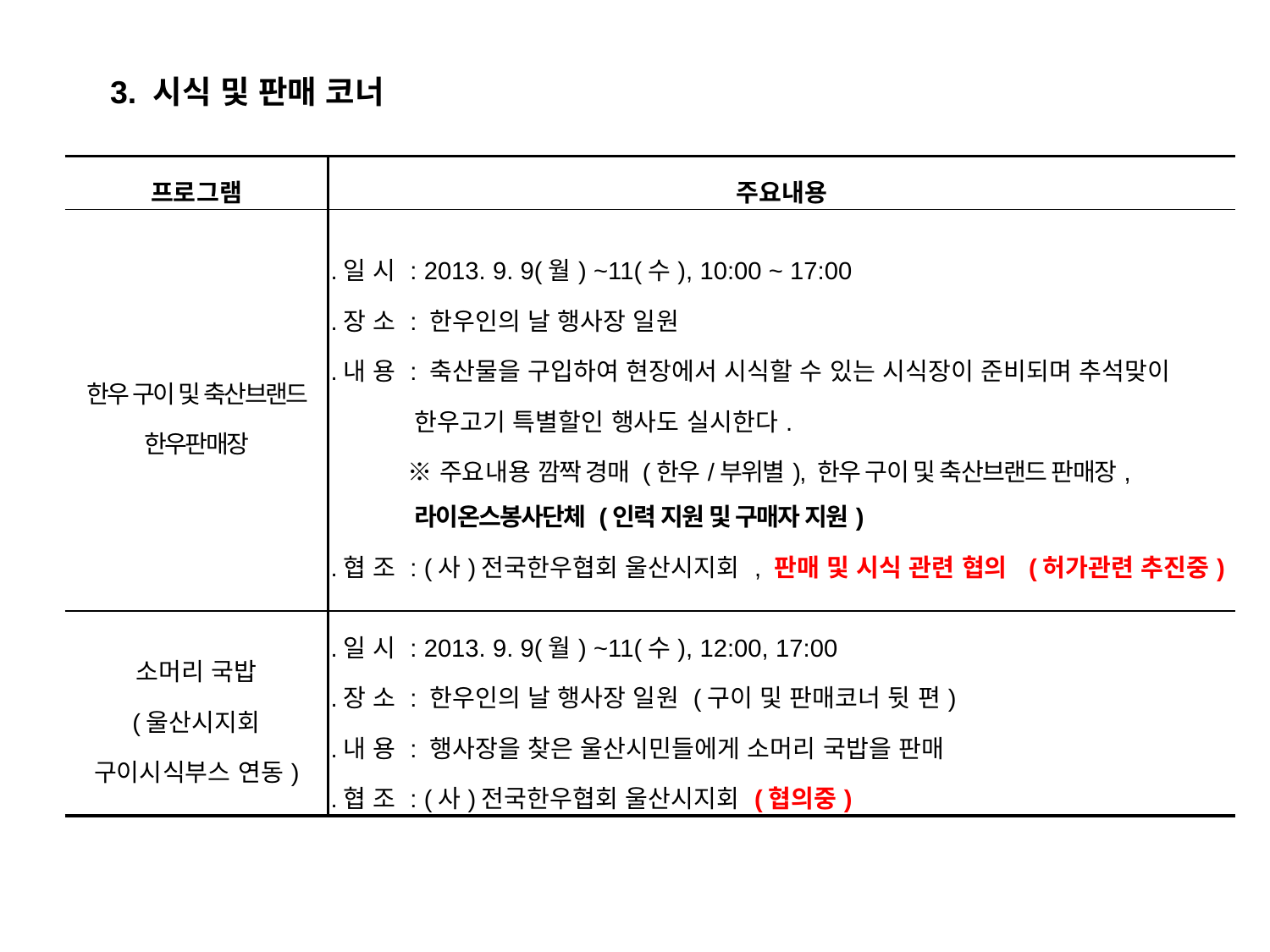

3. 시식 및 판매 코너
| 프로그램 | 주요내용 |
| --- | --- |
| 한우 구이 및 축산브랜드 한우판매장 | .일 시 : 2013. 9. 9(월) ~11(수), 10:00 ~ 17:00 .장 소 : 한우인의 날 행사장 일원 .내 용 : 축산물을 구입하여 현장에서 시식할 수 있는 시식장이 준비되며 추석맞이 한우고기 특별할인 행사도 실시한다. ※주요내용 깜짝 경매 (한우/부위별), 한우 구이 및 축산브랜드 판매장, 라이온스봉사단체 (인력 지원 및 구매자 지원) .협 조 : (사)전국한우협회 울산시지회 , 판매 및 시식 관련 협의 (허가관련 추진중) |
| 소머리 국밥 (울산시지회 구이시식부스 연동) | .일 시 : 2013. 9. 9(월) ~11(수), 12:00, 17:00 .장 소 : 한우인의 날 행사장 일원 (구이 및 판매코너 뒷 편) .내 용 : 행사장을 찾은 울산시민들에게 소머리 국밥을 판매 .협 조 : (사)전국한우협회 울산시지회 (협의중) |